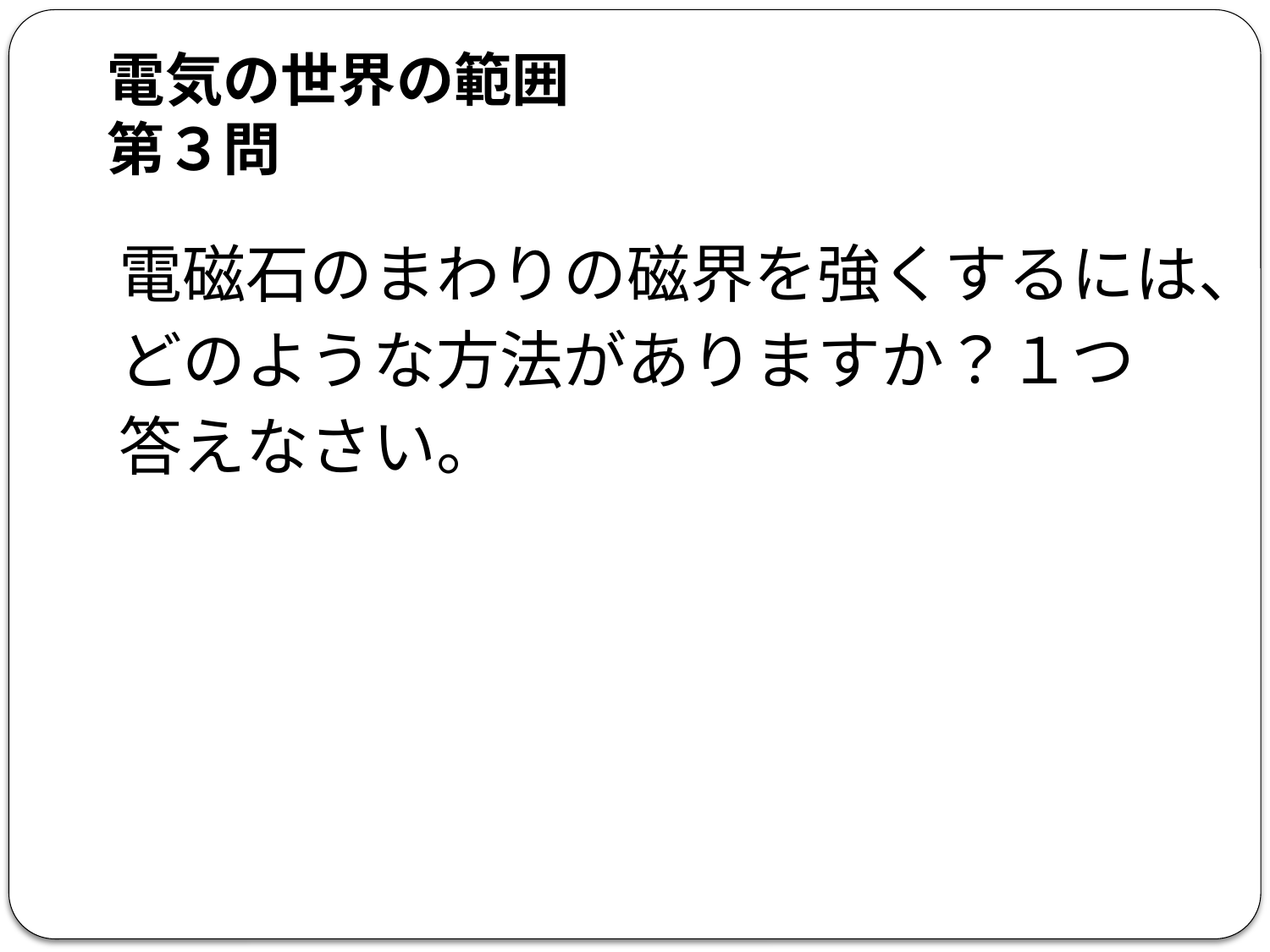

# 電気の世界の範囲 第３問
電磁石のまわりの磁界を強くするには、
どのような方法がありますか？１つ
答えなさい。